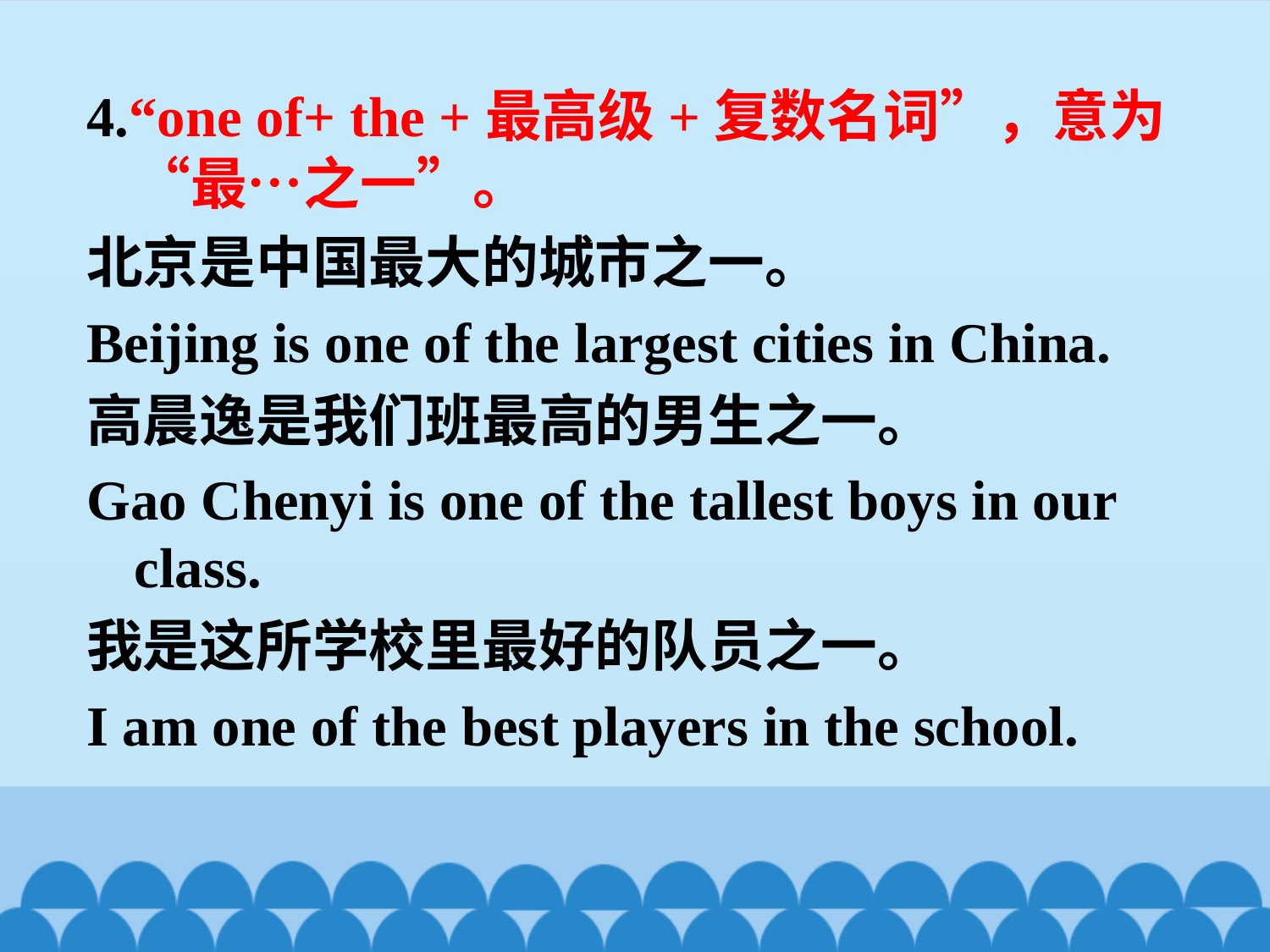

4.“one of+ the +最高级+复数名词”，意为“最…之一”。
北京是中国最大的城市之一。
Beijing is one of the largest cities in China.
高晨逸是我们班最高的男生之一。
Gao Chenyi is one of the tallest boys in our class.
我是这所学校里最好的队员之一。
I am one of the best players in the school.